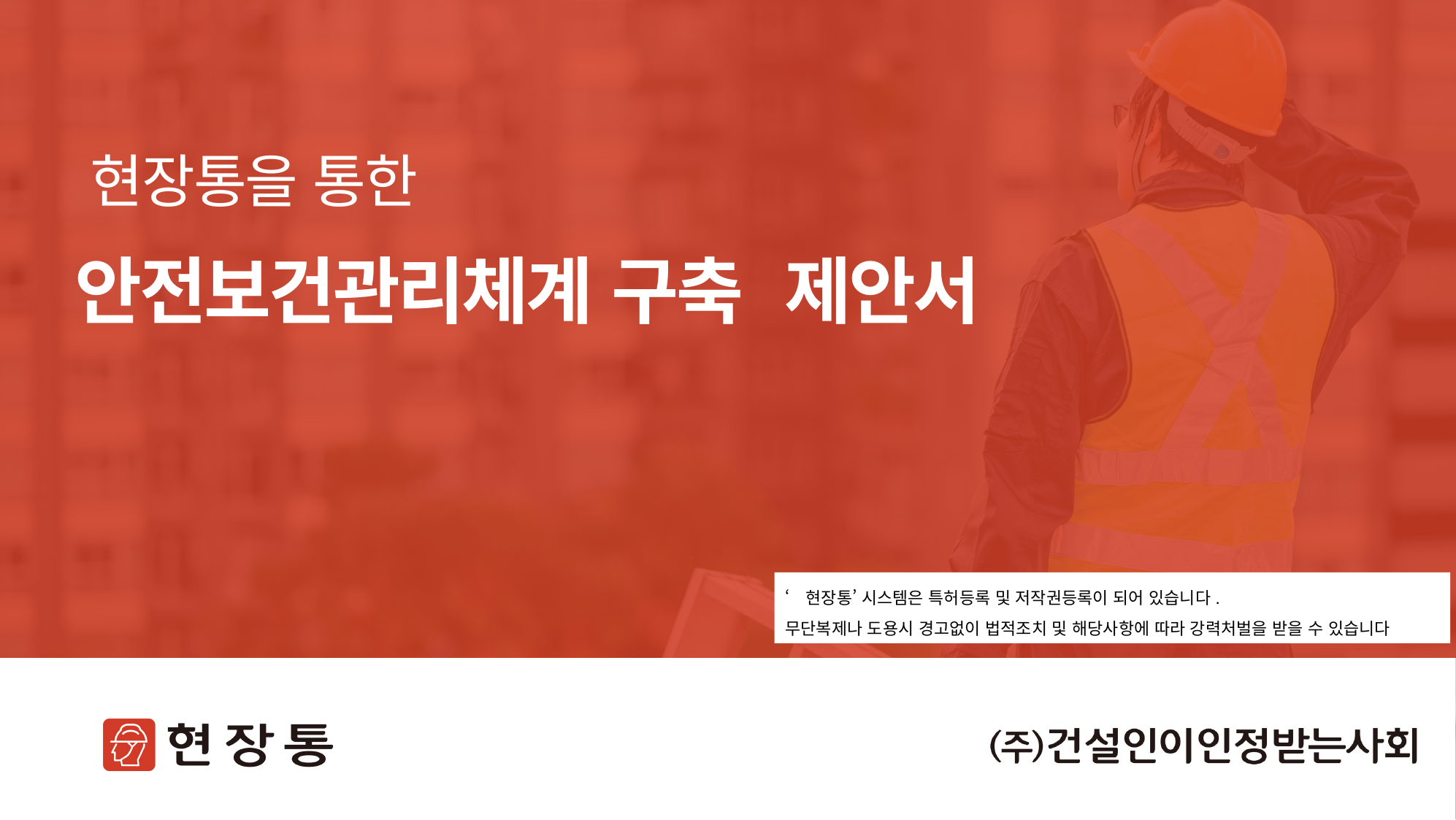

# 현장통을 통한
안전보건관리체계 구축   제안서
‘현장통’ 시스템은 특허등록 및 저작권등록이 되어 있습니다.
무단복제나 도용시 경고없이 법적조치 및 해당사항에 따라 강력처벌을 받을 수 있습니다